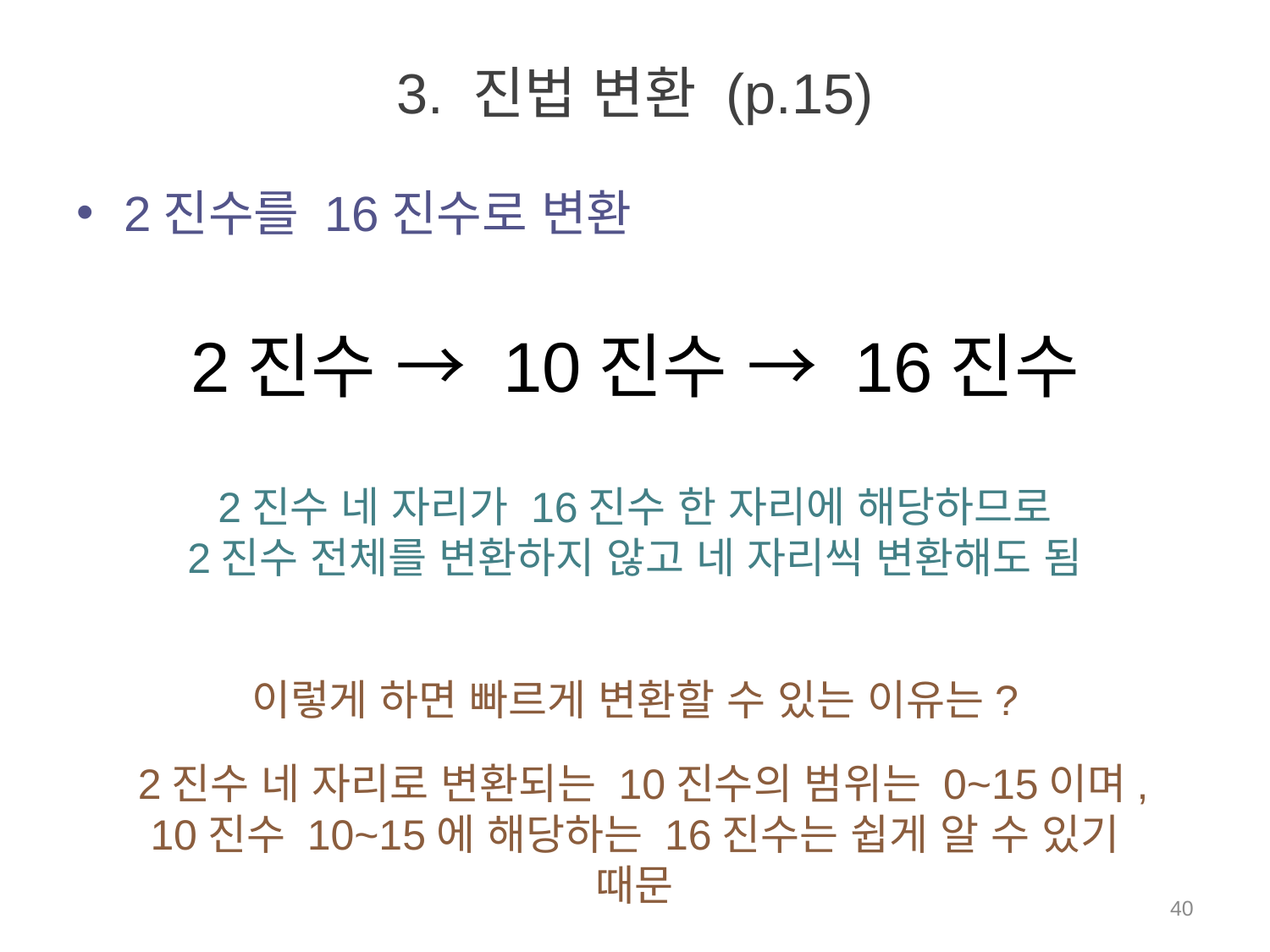

# 3. 진법 변환 (p.15)
2진수를 16진수로 변환
2진수 → 10진수 → 16진수
2진수 네 자리가 16진수 한 자리에 해당하므로
2진수 전체를 변환하지 않고 네 자리씩 변환해도 됨
이렇게 하면 빠르게 변환할 수 있는 이유는?
2진수 네 자리로 변환되는 10진수의 범위는 0~15이며,
10진수 10~15에 해당하는 16진수는 쉽게 알 수 있기 때문
40